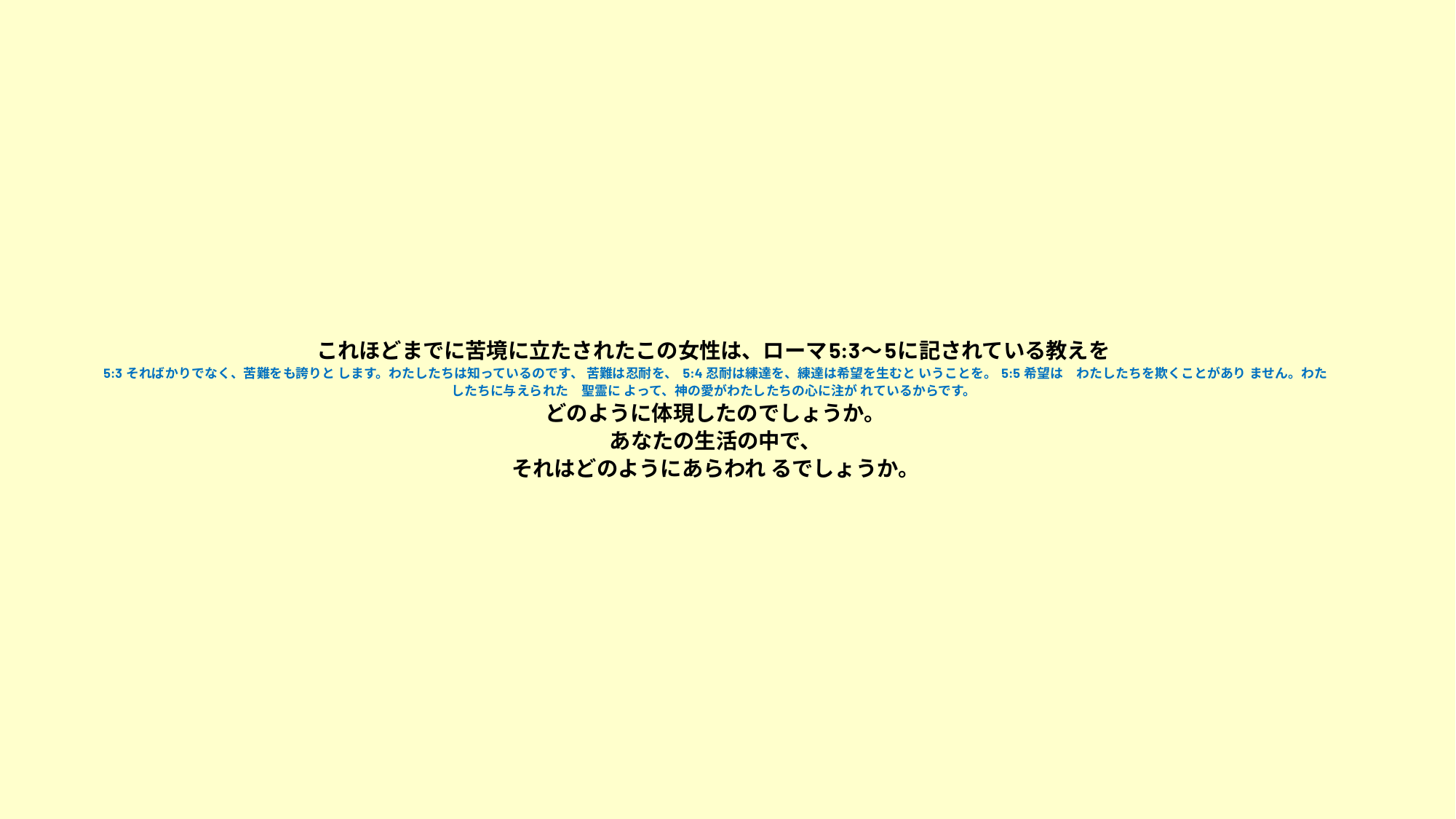

# これほどまでに苦境に立たされたこの女性は、ローマ5:3～5に記されている教えを 5:3 そればかりでなく、苦難をも誇りと します。わたしたちは知っているのです、 苦難は忍耐を、 5:4 忍耐は練達を、練達は希望を生むと いうことを。 5:5 希望は　わたしたちを欺くことがあり ません。わたしたちに与えられた　聖霊に よって、神の愛がわたしたちの心に注が れているからです。 どのように体現したのでしょうか。 あなたの生活の中で、 それはどのようにあらわれ るでしょうか。